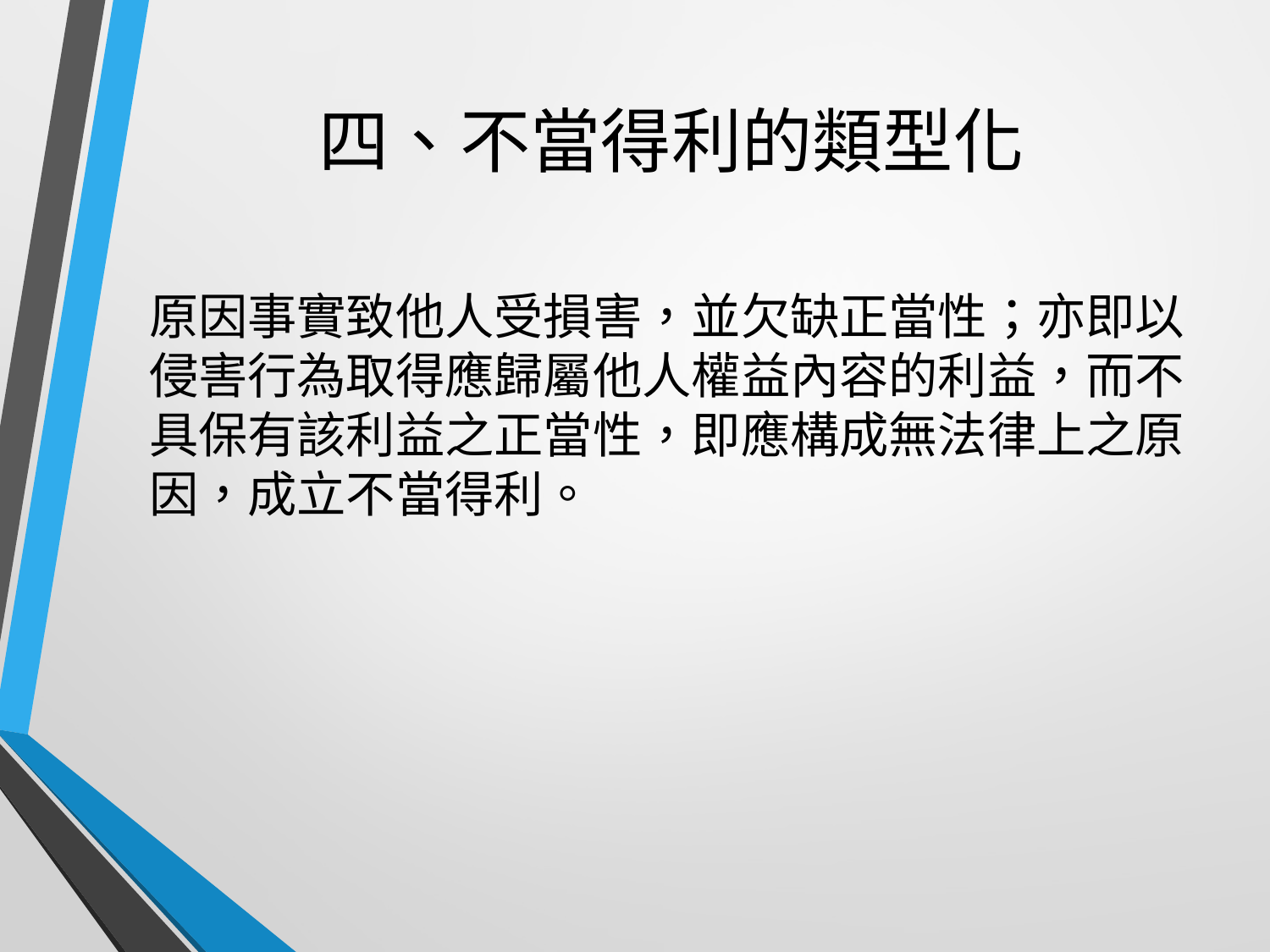

# 四、不當得利的類型化
原因事實致他人受損害，並欠缺正當性；亦即以侵害行為取得應歸屬他人權益內容的利益，而不具保有該利益之正當性，即應構成無法律上之原因，成立不當得利。